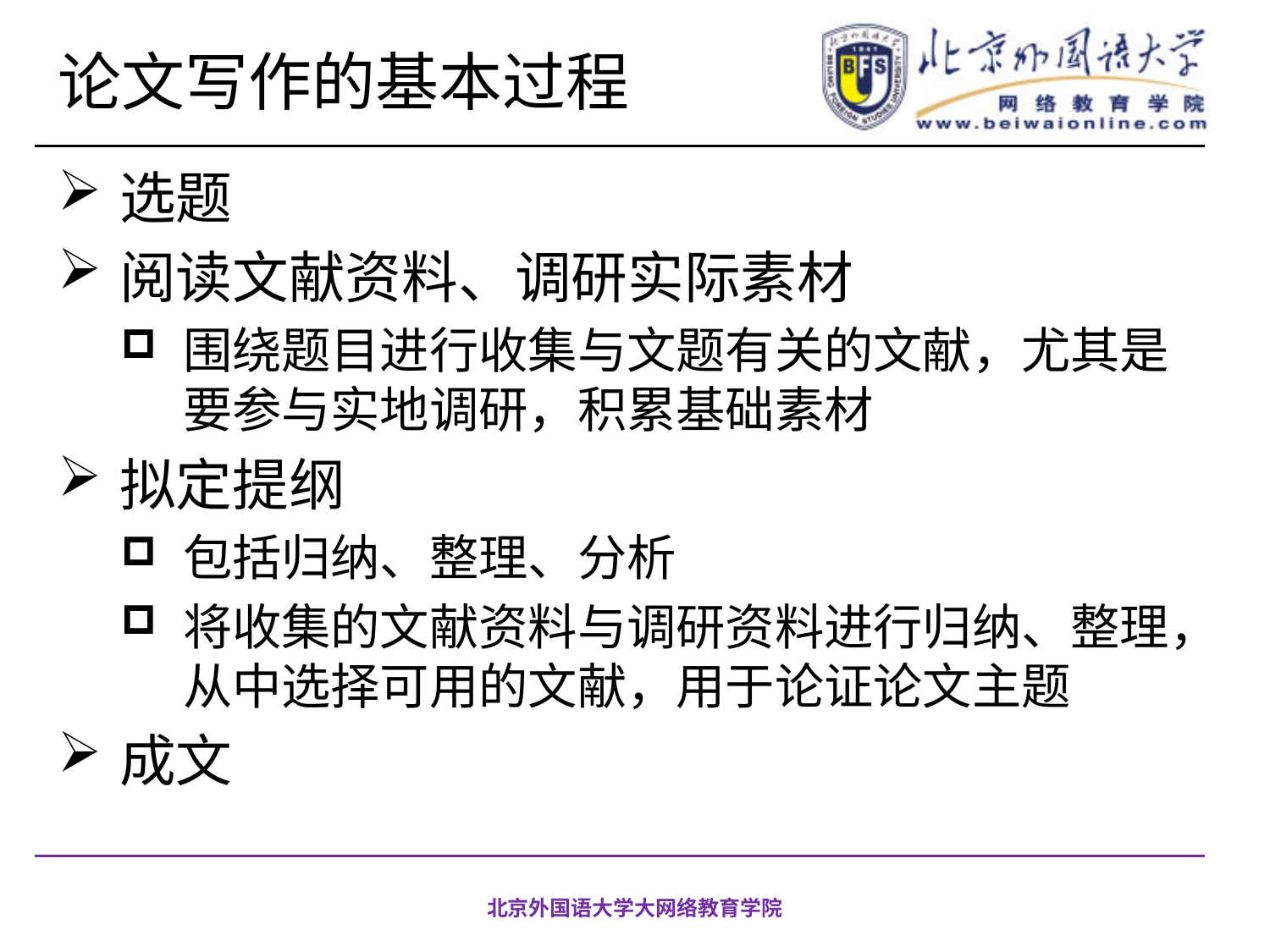

# 论文写作的基本过程
选题
阅读文献资料、调研实际素材
围绕题目进行收集与文题有关的文献，尤其是要参与实地调研，积累基础素材
拟定提纲
包括归纳、整理、分析
将收集的文献资料与调研资料进行归纳、整理，从中选择可用的文献，用于论证论文主题
成文

北京外国语大学大网络教育学院
4